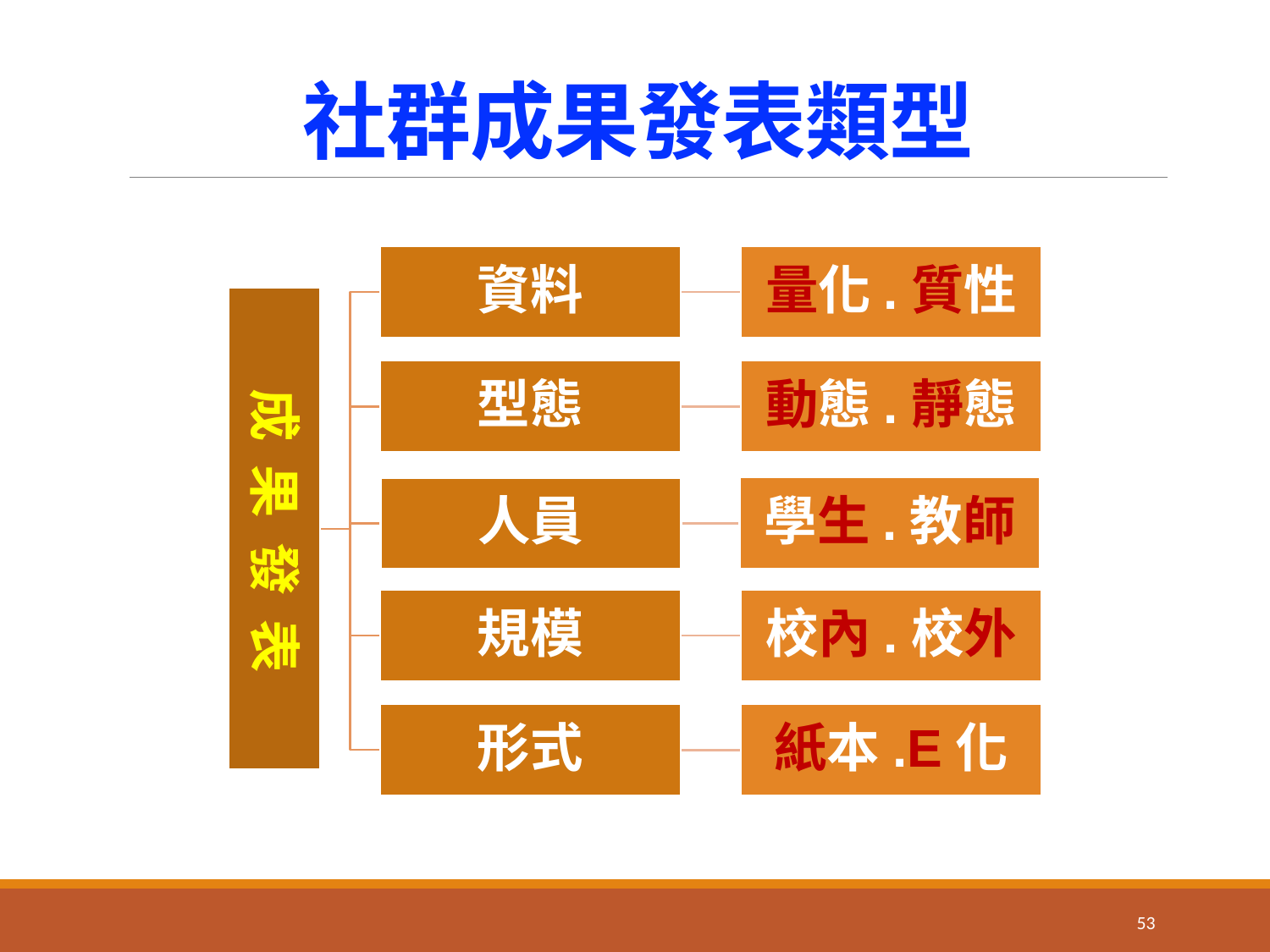

# 社群成果發表類型

資料
量化.質性
型態
動態.靜態
人員
學生.教師
規模
校內.校外
形式
紙本.E化
成  果  發  表
53